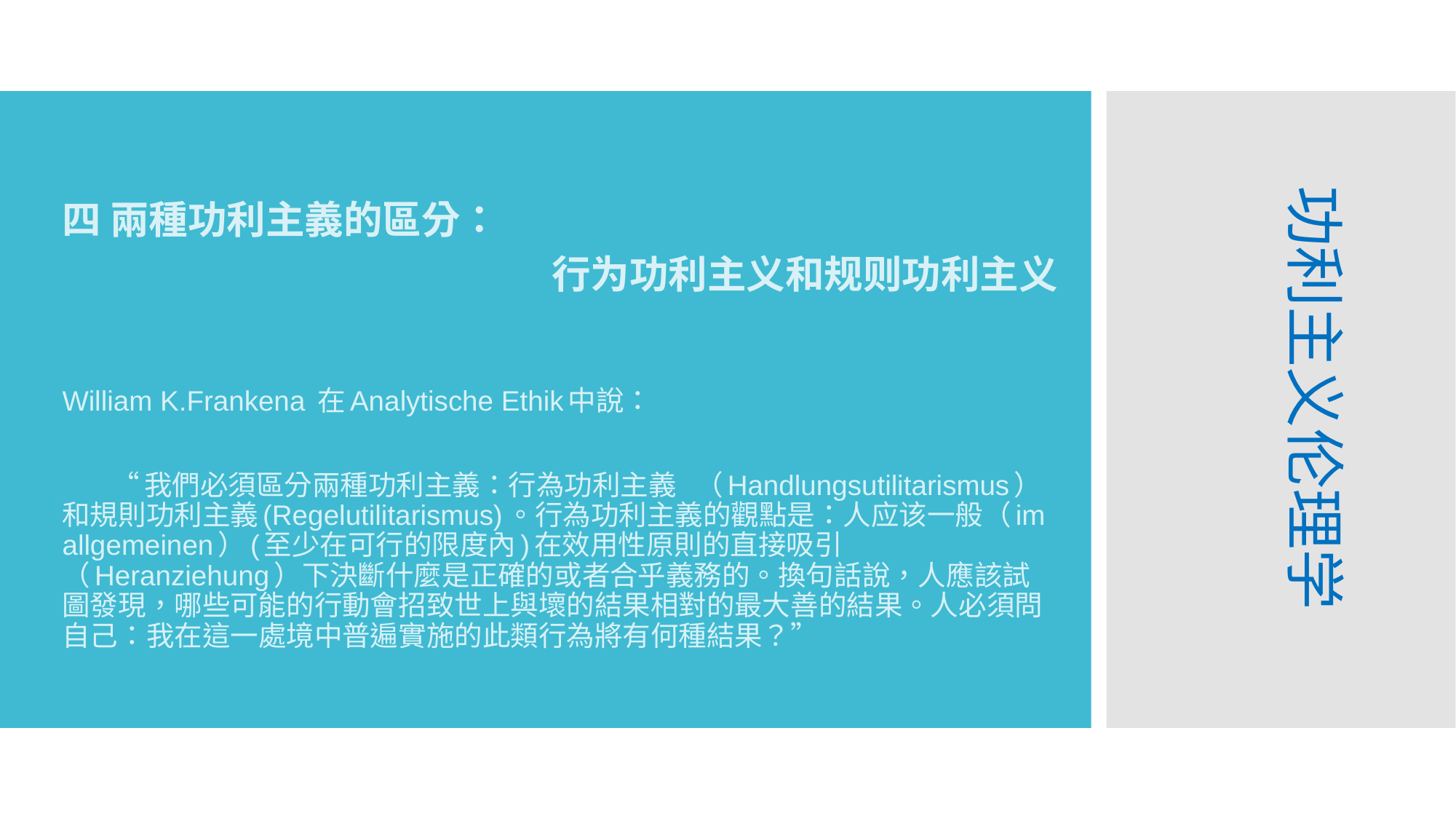

功利主义伦理学
四 兩種功利主義的區分：
行为功利主义和规则功利主义

William K.Frankena 在Analytische Ethik中說：

        “我們必須區分兩種功利主義：行為功利主義   （Handlungsutilitarismus）和規則功利主義(Regelutilitarismus)。行為功利主義的觀點是：人应该一般（im allgemeinen）(至少在可行的限度內)在效用性原則的直接吸引（Heranziehung）下決斷什麼是正確的或者合乎義務的。換句話說，人應該試圖發現，哪些可能的行動會招致世上與壞的結果相對的最大善的結果。人必須問自己：我在這一處境中普遍實施的此類行為將有何種結果？”